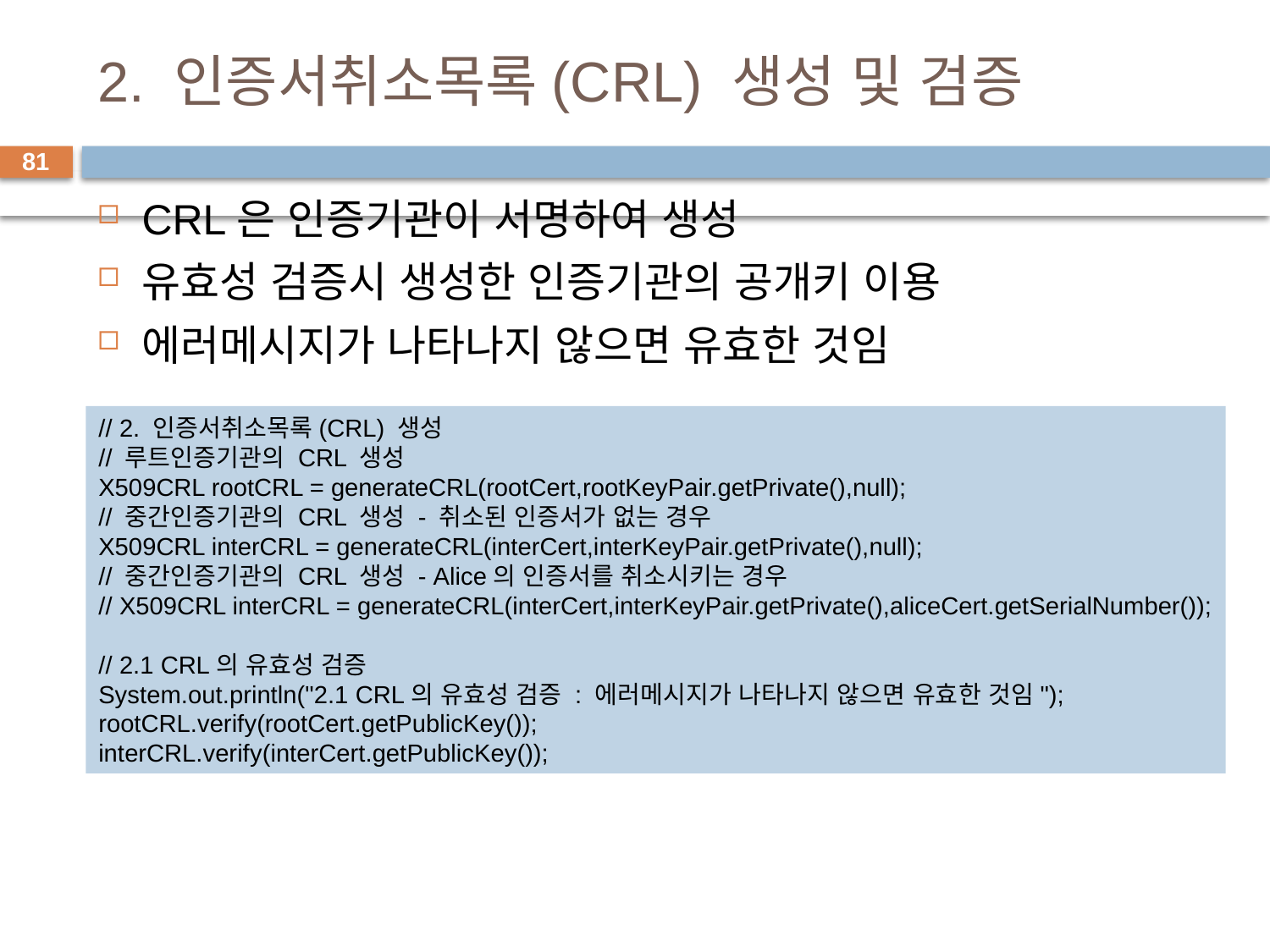

# 2. 인증서취소목록(CRL) 생성 및 검증
81
CRL은 인증기관이 서명하여 생성
유효성 검증시 생성한 인증기관의 공개키 이용
에러메시지가 나타나지 않으면 유효한 것임
// 2. 인증서취소목록(CRL) 생성
// 루트인증기관의 CRL 생성
X509CRL rootCRL = generateCRL(rootCert,rootKeyPair.getPrivate(),null);
// 중간인증기관의 CRL 생성 - 취소된 인증서가 없는 경우
X509CRL interCRL = generateCRL(interCert,interKeyPair.getPrivate(),null);
// 중간인증기관의 CRL 생성 - Alice의 인증서를 취소시키는 경우
// X509CRL interCRL = generateCRL(interCert,interKeyPair.getPrivate(),aliceCert.getSerialNumber());

// 2.1 CRL의 유효성 검증
System.out.println("2.1 CRL의 유효성 검증 : 에러메시지가 나타나지 않으면 유효한 것임");
rootCRL.verify(rootCert.getPublicKey());
interCRL.verify(interCert.getPublicKey());